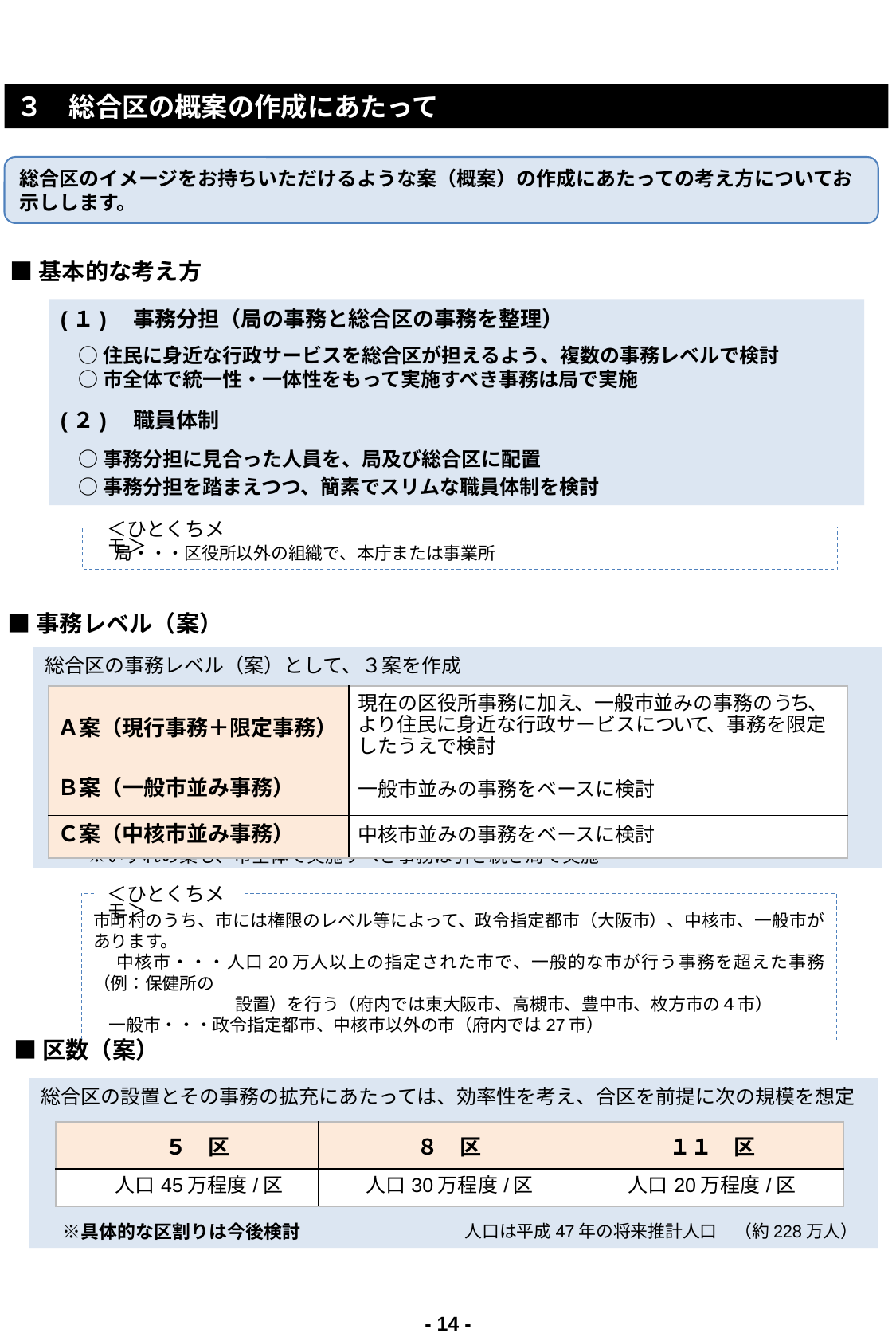

３　総合区の概案の作成にあたって
総合区のイメージをお持ちいただけるような案（概案）の作成にあたっての考え方についてお示しします。
■基本的な考え方
(１)　事務分担（局の事務と総合区の事務を整理）

    ○住民に身近な行政サービスを総合区が担えるよう、複数の事務レベルで検討
    ○市全体で統一性・一体性をもって実施すべき事務は局で実施

(２)　職員体制

    ○事務分担に見合った人員を、局及び総合区に配置
    ○事務分担を踏まえつつ、簡素でスリムな職員体制を検討
＜ひとくちメモ＞

　 局・・・区役所以外の組織で、本庁または事業所
■事務レベル（案）
総合区の事務レベル（案）として、３案を作成

　　※いずれの案も、市全体で実施すべき事務は引き続き局で実施
| Ａ案（現行事務＋限定事務） | 現在の区役所事務に加え、一般市並みの事務のうち、より住民に身近な行政サービスについて、事務を限定したうえで検討 |
| --- | --- |
| Ｂ案（一般市並み事務） | 一般市並みの事務をベースに検討 |
| Ｃ案（中核市並み事務） | 中核市並みの事務をベースに検討 |
＜ひとくちメモ＞

市町村のうち、市には権限のレベル等によって、政令指定都市（大阪市）、中核市、一般市があります。
　 中核市・・・人口20万人以上の指定された市で、一般的な市が行う事務を超えた事務（例：保健所の
　　　　　　　　 設置）を行う（府内では東大阪市、高槻市、豊中市、枚方市の４市）
   一般市・・・政令指定都市、中核市以外の市（府内では27市）
■区数（案）
総合区の設置とその事務の拡充にあたっては、効率性を考え、合区を前提に次の規模を想定

　※具体的な区割りは今後検討

| ５　区 | ８　区 | １１　区 |
| --- | --- | --- |
| 人口45万程度/区 | 人口30万程度/区 | 人口20万程度/区 |
人口は平成47年の将来推計人口　（約228万人）
- 14 -